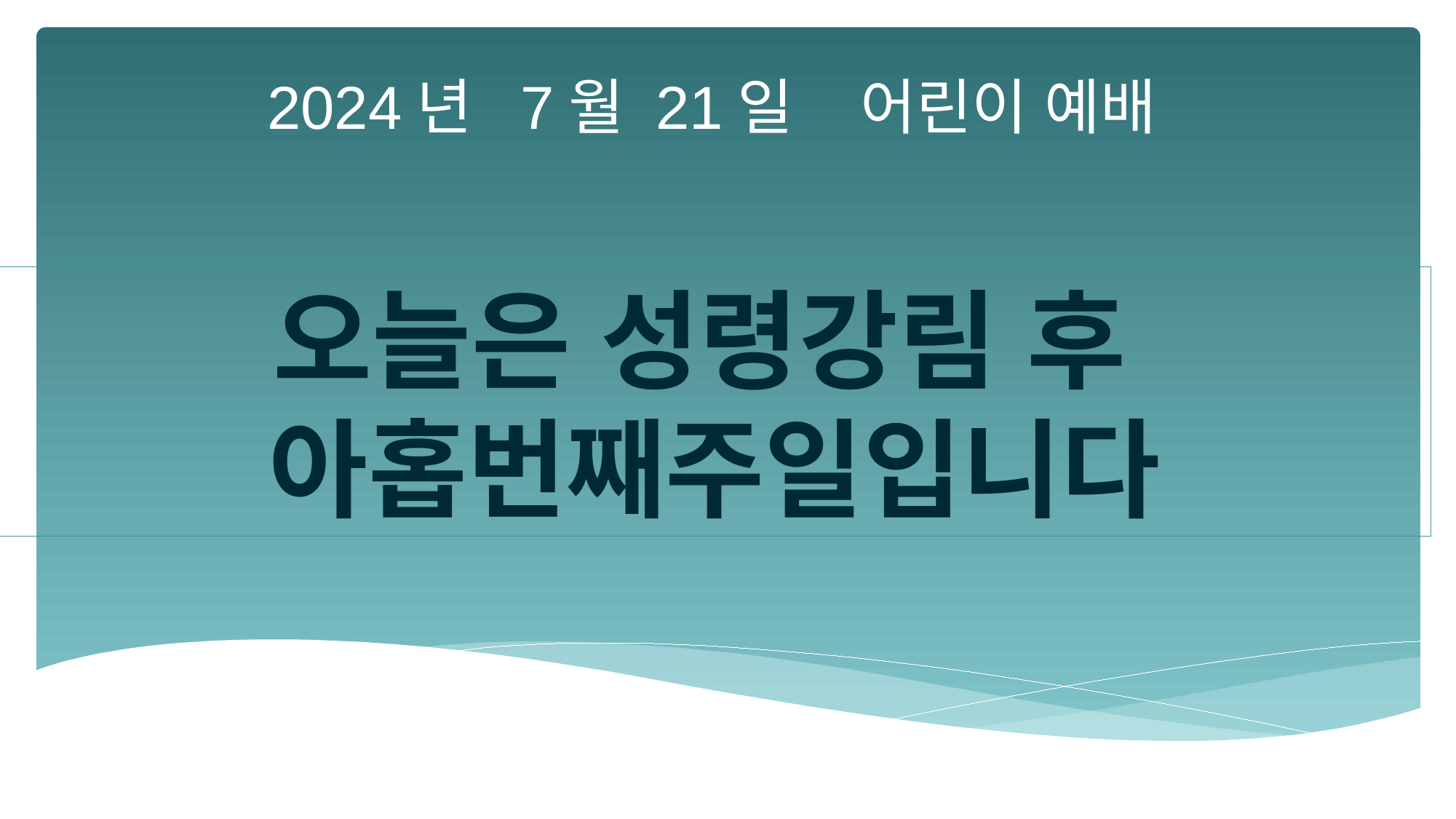

2024년  7월 21일    어린이 예배
오늘은 성령강림 후
아홉번째주일입니다